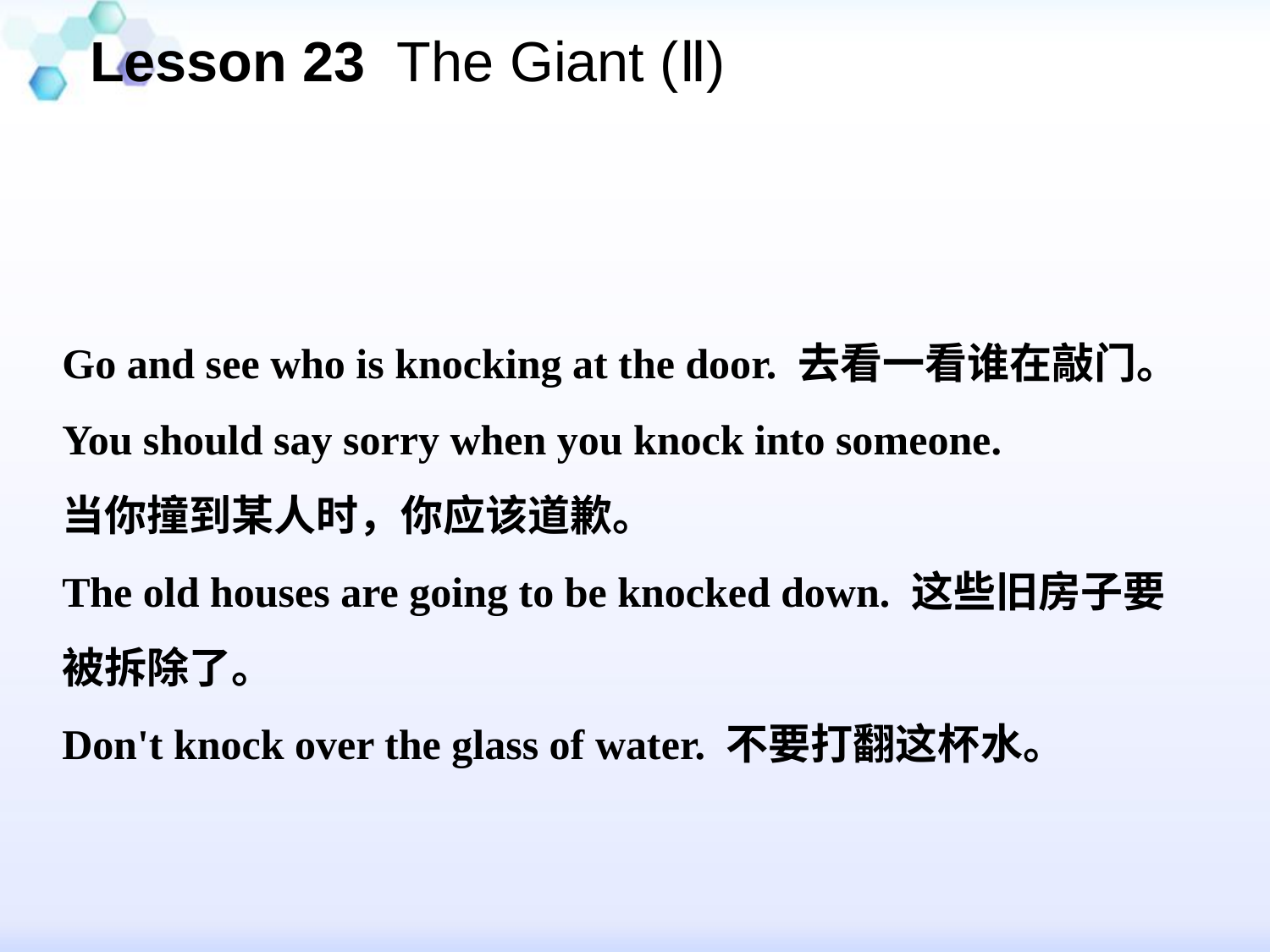

Lesson 23  The Giant (Ⅱ)
#
Go and see who is knocking at the door. 去看一看谁在敲门。
You should say sorry when you knock into someone.
当你撞到某人时，你应该道歉。
The old houses are going to be knocked down. 这些旧房子要被拆除了。
Don't knock over the glass of water. 不要打翻这杯水。